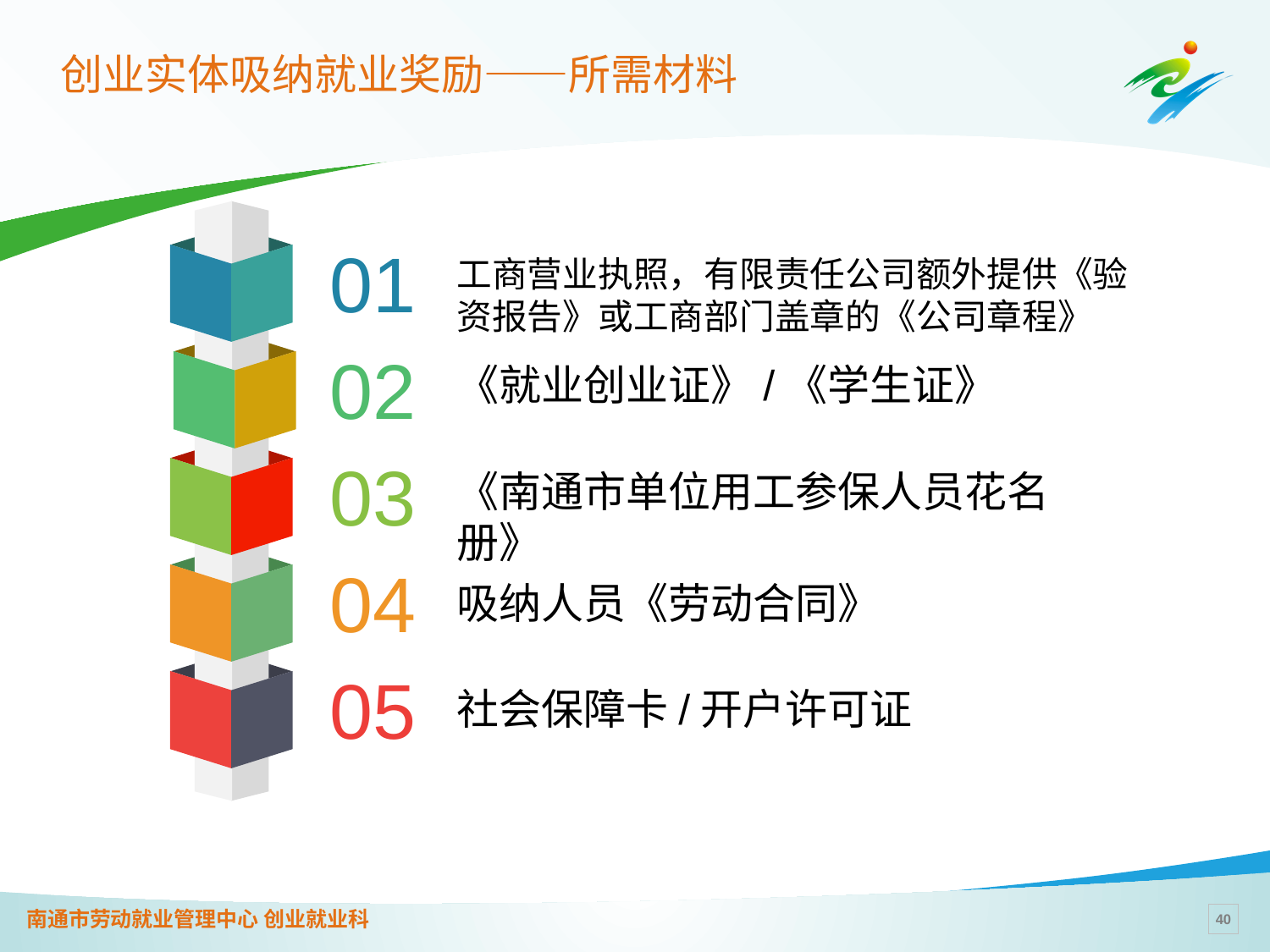

# 创业实体吸纳就业奖励——所需材料

工商营业执照，有限责任公司额外提供《验资报告》或工商部门盖章的《公司章程》
01
《就业创业证》/《学生证》
02
《南通市单位用工参保人员花名册》
03
吸纳人员《劳动合同》
04
社会保障卡/开户许可证
05